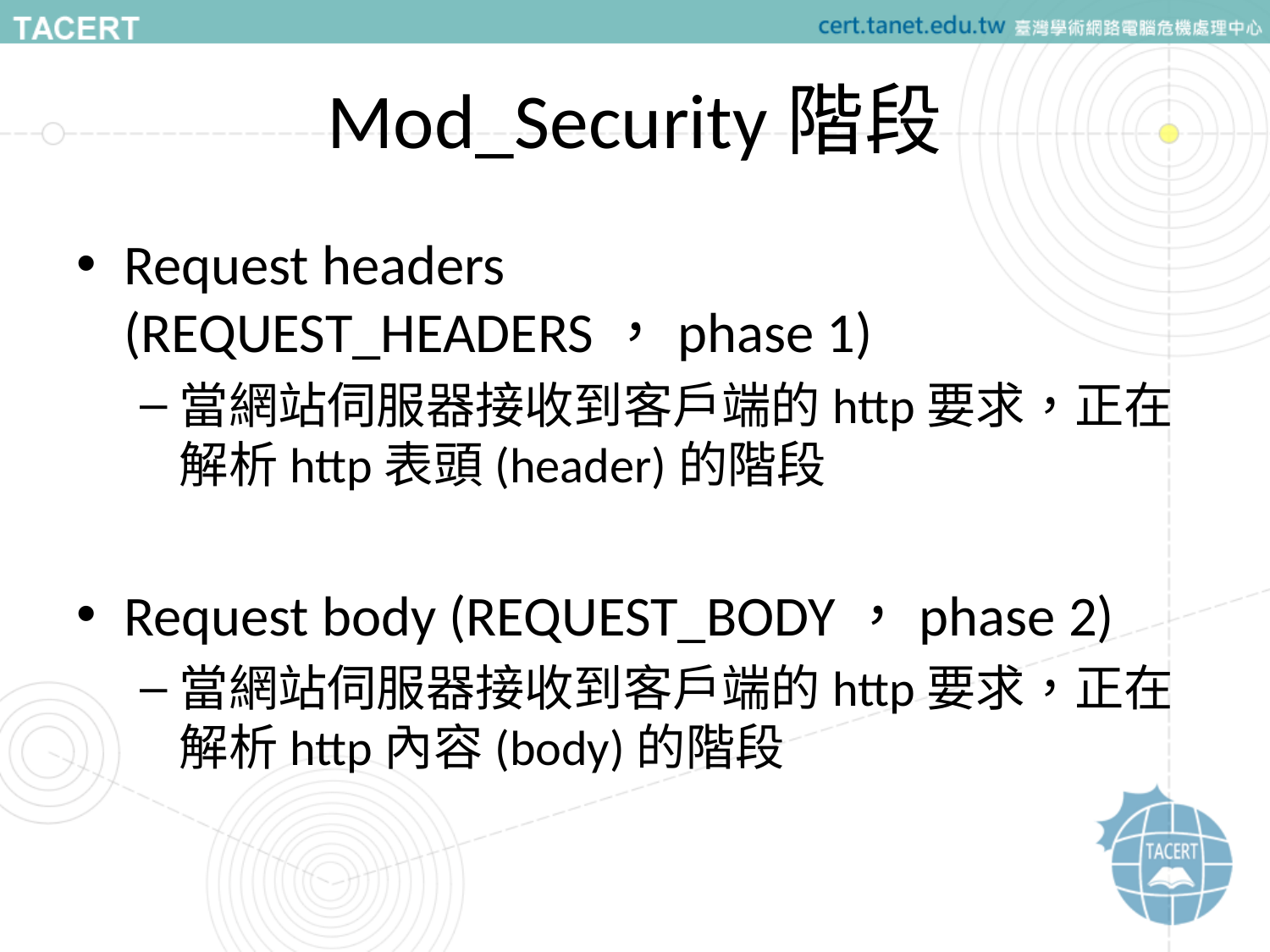

# Mod_Security階段
Request headers (REQUEST_HEADERS，phase 1)
當網站伺服器接收到客戶端的http要求，正在解析http表頭(header)的階段

Request body (REQUEST_BODY，phase 2)
當網站伺服器接收到客戶端的http要求，正在解析http內容(body)的階段